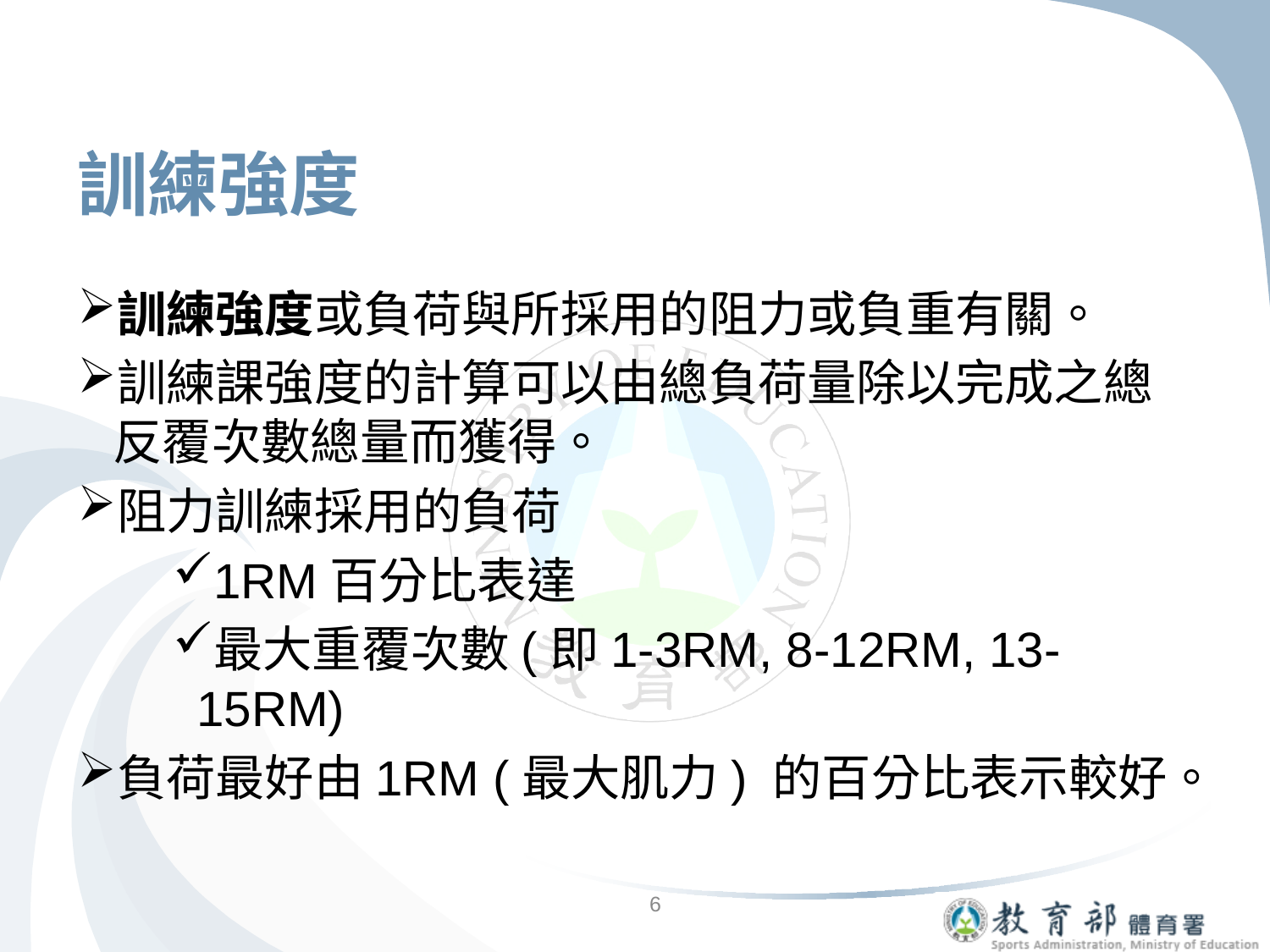

# 訓練強度
訓練強度或負荷與所採用的阻力或負重有關。
訓練課強度的計算可以由總負荷量除以完成之總反覆次數總量而獲得。
阻力訓練採用的負荷
1RM百分比表達
最大重覆次數(即1-3RM, 8-12RM, 13-15RM)
負荷最好由1RM (最大肌力) 的百分比表示較好。
6